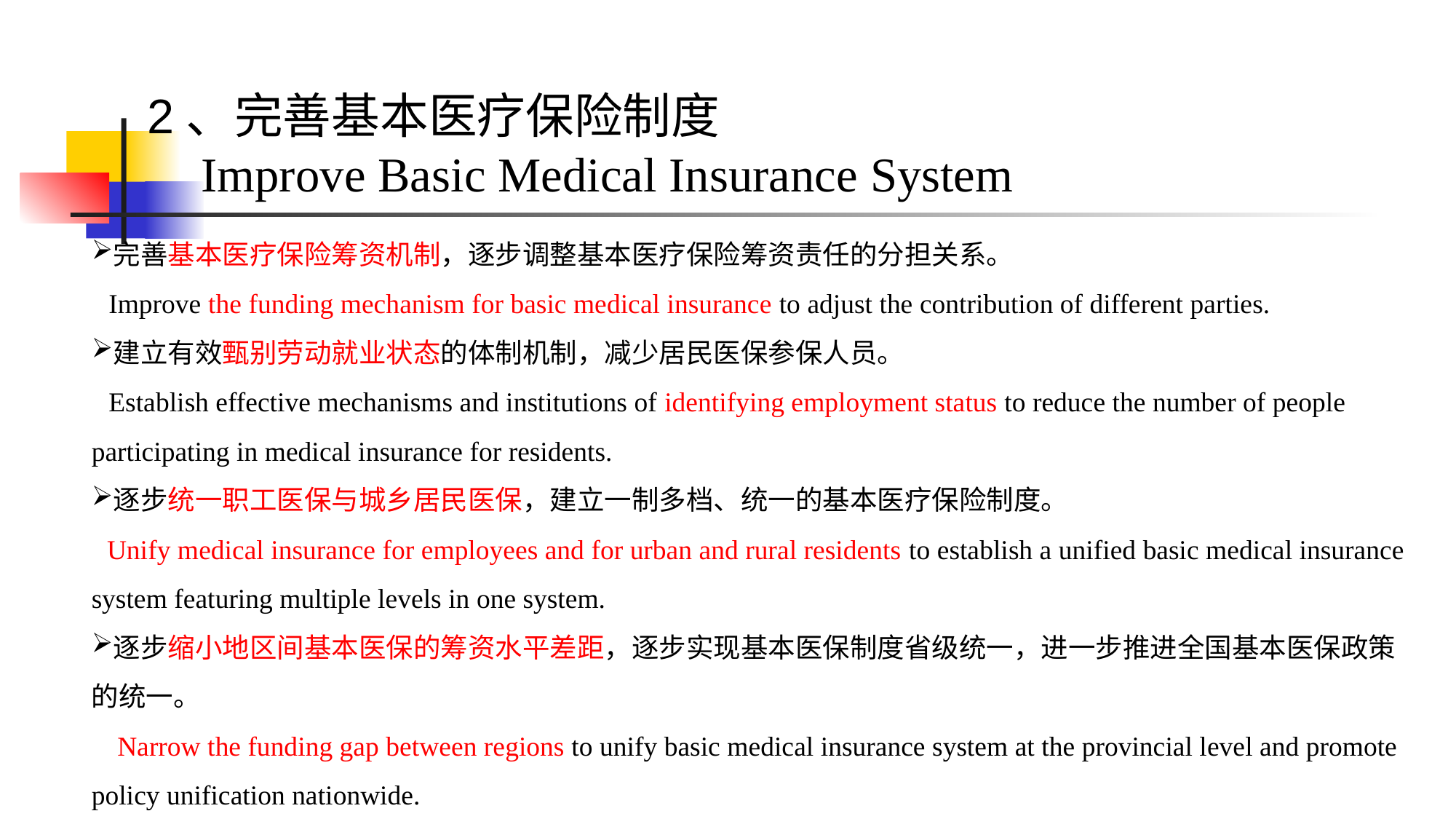

2、完善基本医疗保险制度
    Improve Basic Medical Insurance System

完善基本医疗保险筹资机制，逐步调整基本医疗保险筹资责任的分担关系。
  Improve the funding mechanism for basic medical insurance to adjust the contribution of different parties.
建立有效甄别劳动就业状态的体制机制，减少居民医保参保人员。
  Establish effective mechanisms and institutions of identifying employment status to reduce the number of people participating in medical insurance for residents.
逐步统一职工医保与城乡居民医保，建立一制多档、统一的基本医疗保险制度。
  Unify medical insurance for employees and for urban and rural residents to establish a unified basic medical insurance system featuring multiple levels in one system.
逐步缩小地区间基本医保的筹资水平差距，逐步实现基本医保制度省级统一，进一步推进全国基本医保政策的统一。
   Narrow the funding gap between regions to unify basic medical insurance system at the provincial level and promote policy unification nationwide.